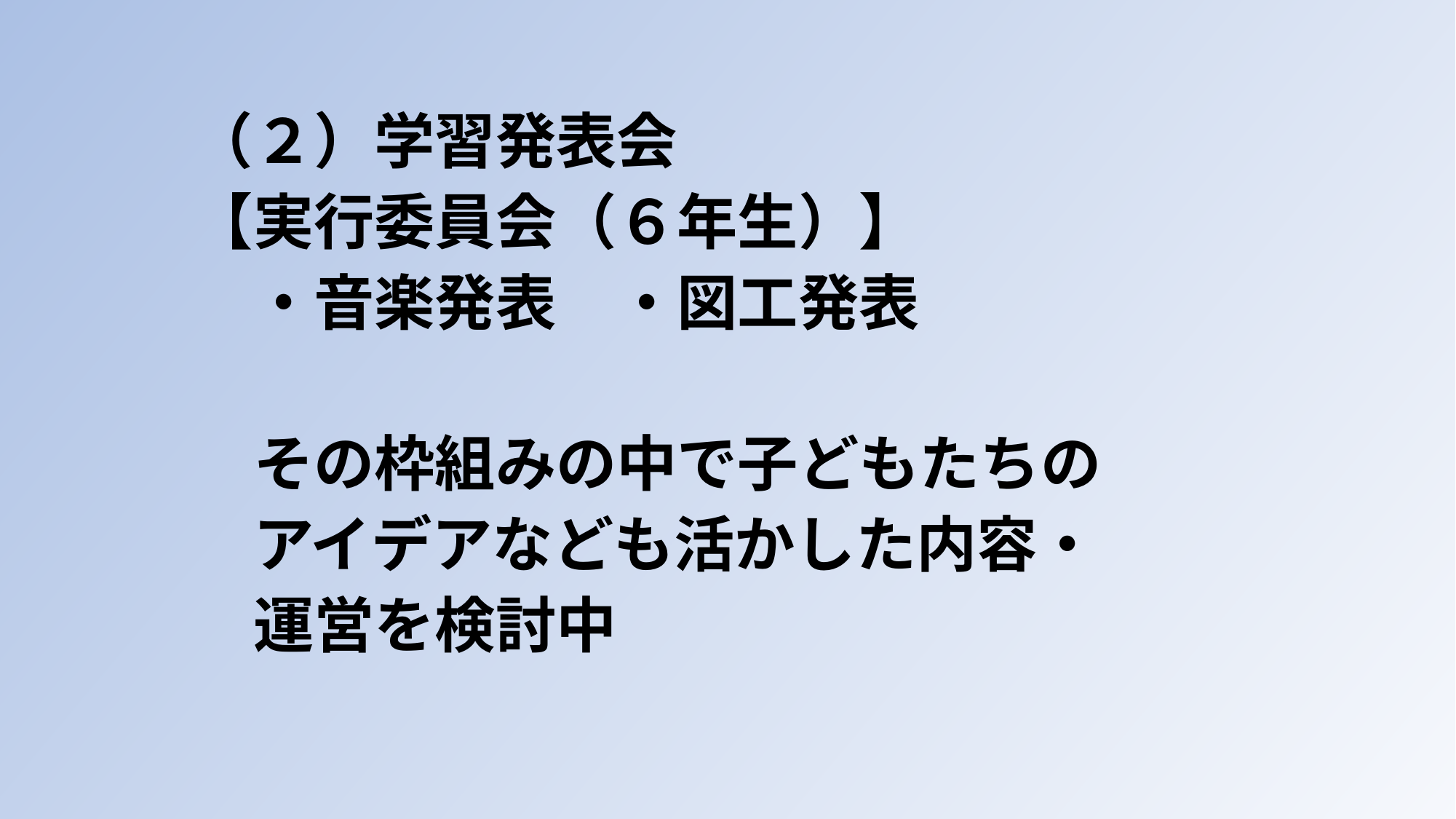

（２）学習発表会
【実行委員会（６年生）】
　・音楽発表　・図工発表

　その枠組みの中で子どもたちの
　アイデアなども活かした内容・
　運営を検討中